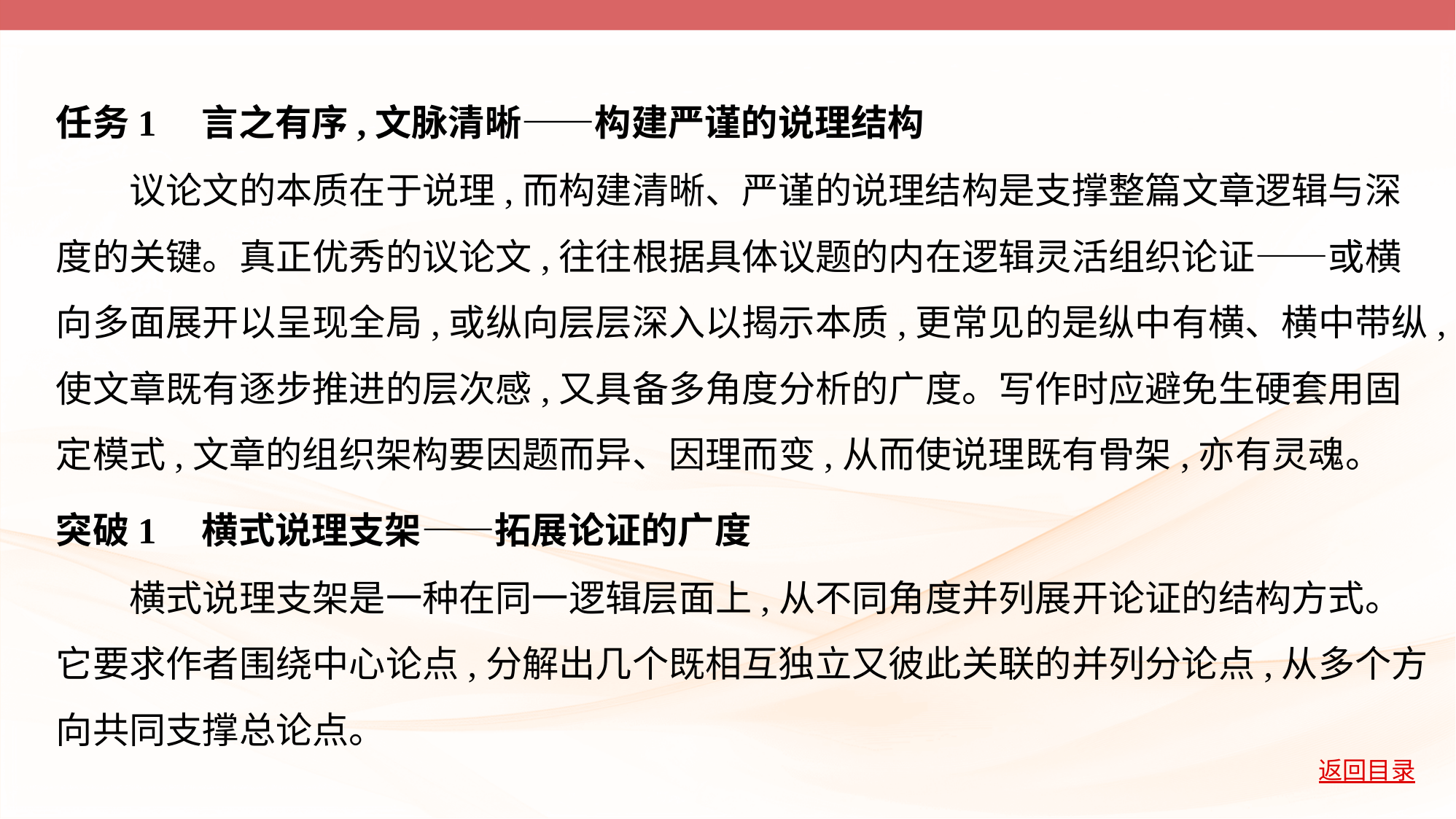

任务1　言之有序,文脉清晰——构建严谨的说理结构
　　议论文的本质在于说理,而构建清晰、严谨的说理结构是支撑整篇文章逻辑与深
度的关键。真正优秀的议论文,往往根据具体议题的内在逻辑灵活组织论证——或横
向多面展开以呈现全局,或纵向层层深入以揭示本质,更常见的是纵中有横、横中带纵,
使文章既有逐步推进的层次感,又具备多角度分析的广度。写作时应避免生硬套用固
定模式,文章的组织架构要因题而异、因理而变,从而使说理既有骨架,亦有灵魂。
突破1　横式说理支架——拓展论证的广度
　　横式说理支架是一种在同一逻辑层面上,从不同角度并列展开论证的结构方式。
它要求作者围绕中心论点,分解出几个既相互独立又彼此关联的并列分论点,从多个方
向共同支撑总论点。